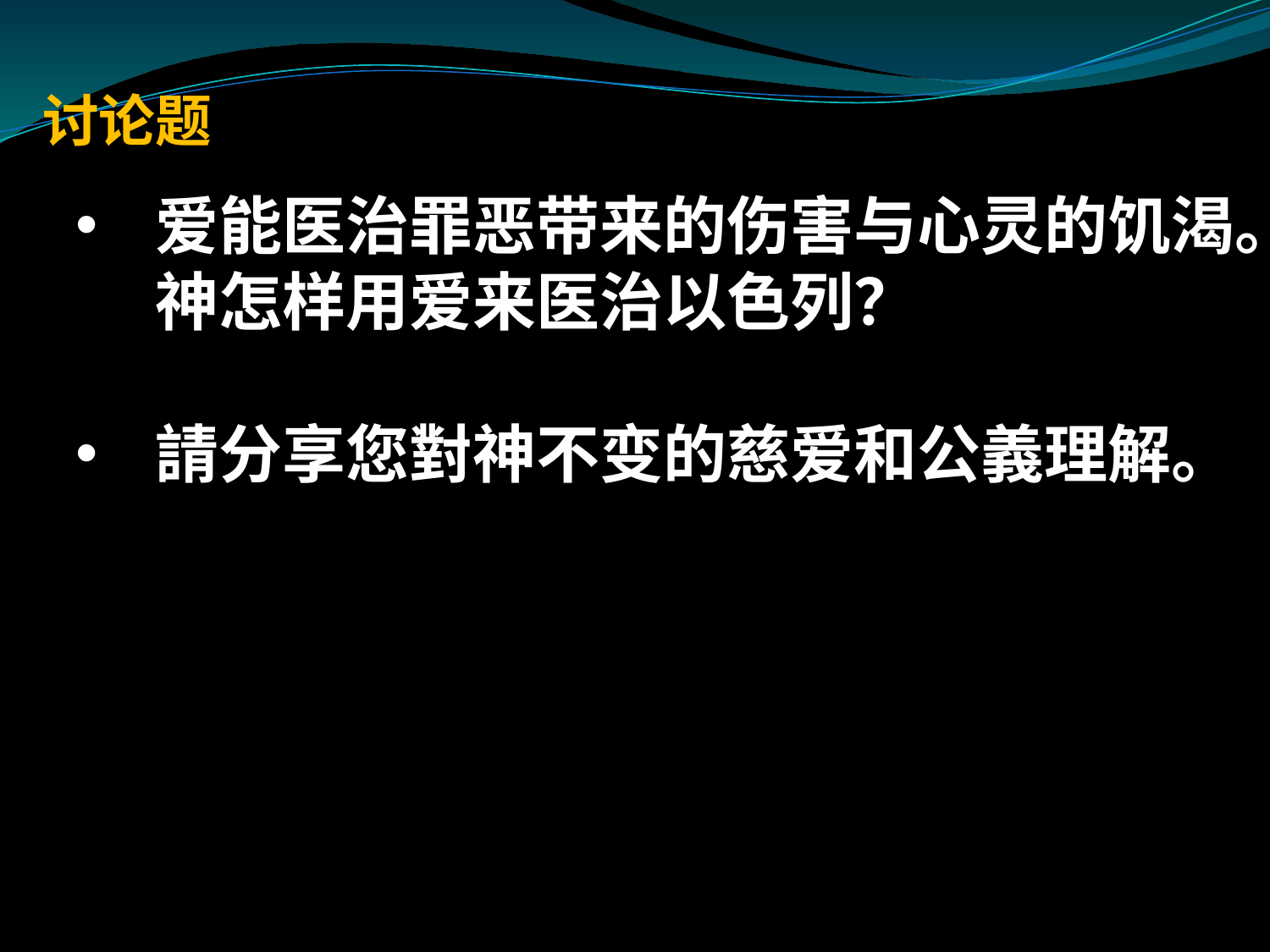

# 讨论题
爱能医治罪恶带来的伤害与心灵的饥渴。神怎样用爱来医治以色列？

請分享您對神不变的慈爱和公義理解。